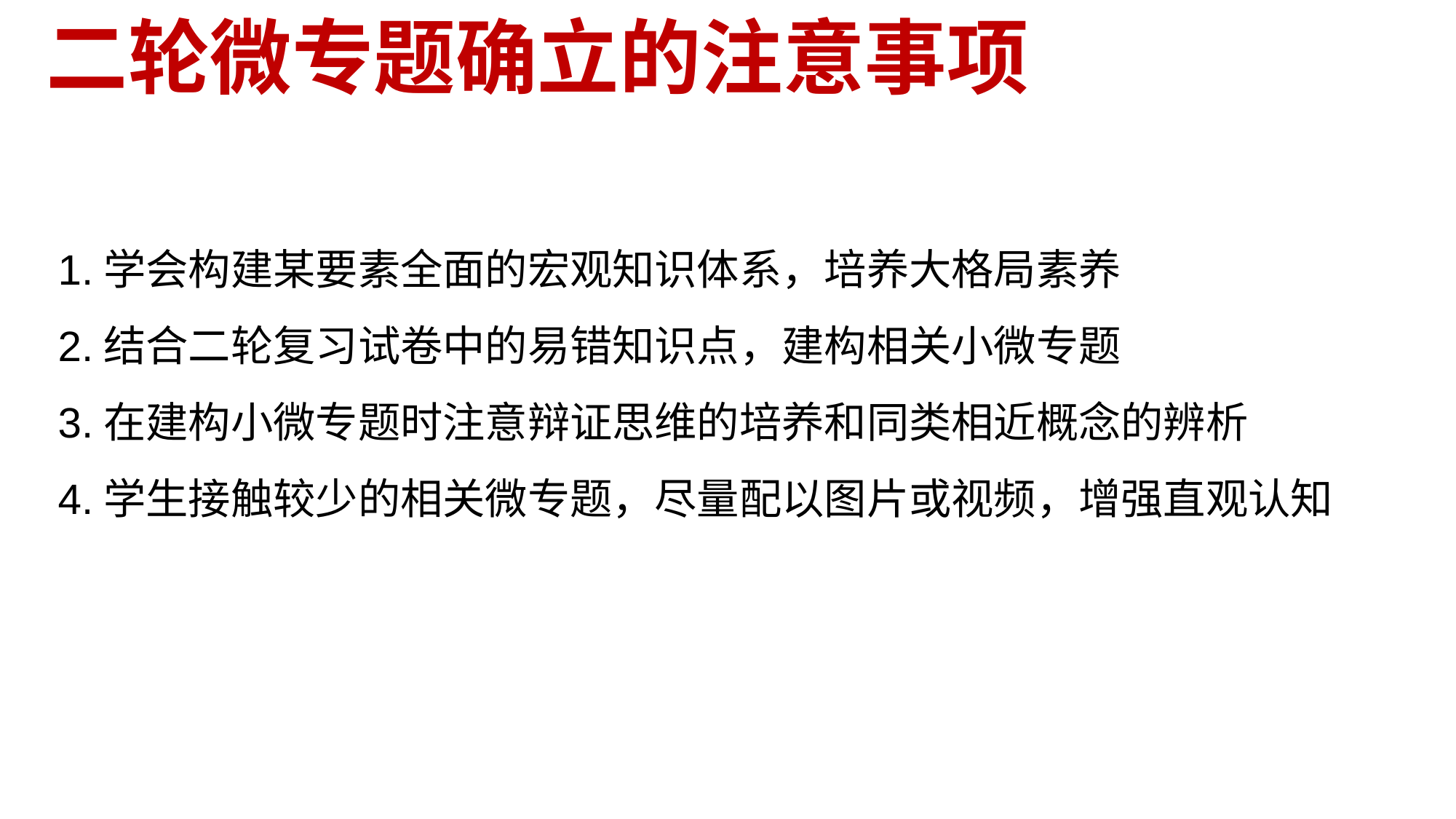

二轮微专题确立的注意事项
1.学会构建某要素全面的宏观知识体系，培养大格局素养
2.结合二轮复习试卷中的易错知识点，建构相关小微专题
3.在建构小微专题时注意辩证思维的培养和同类相近概念的辨析
4.学生接触较少的相关微专题，尽量配以图片或视频，增强直观认知